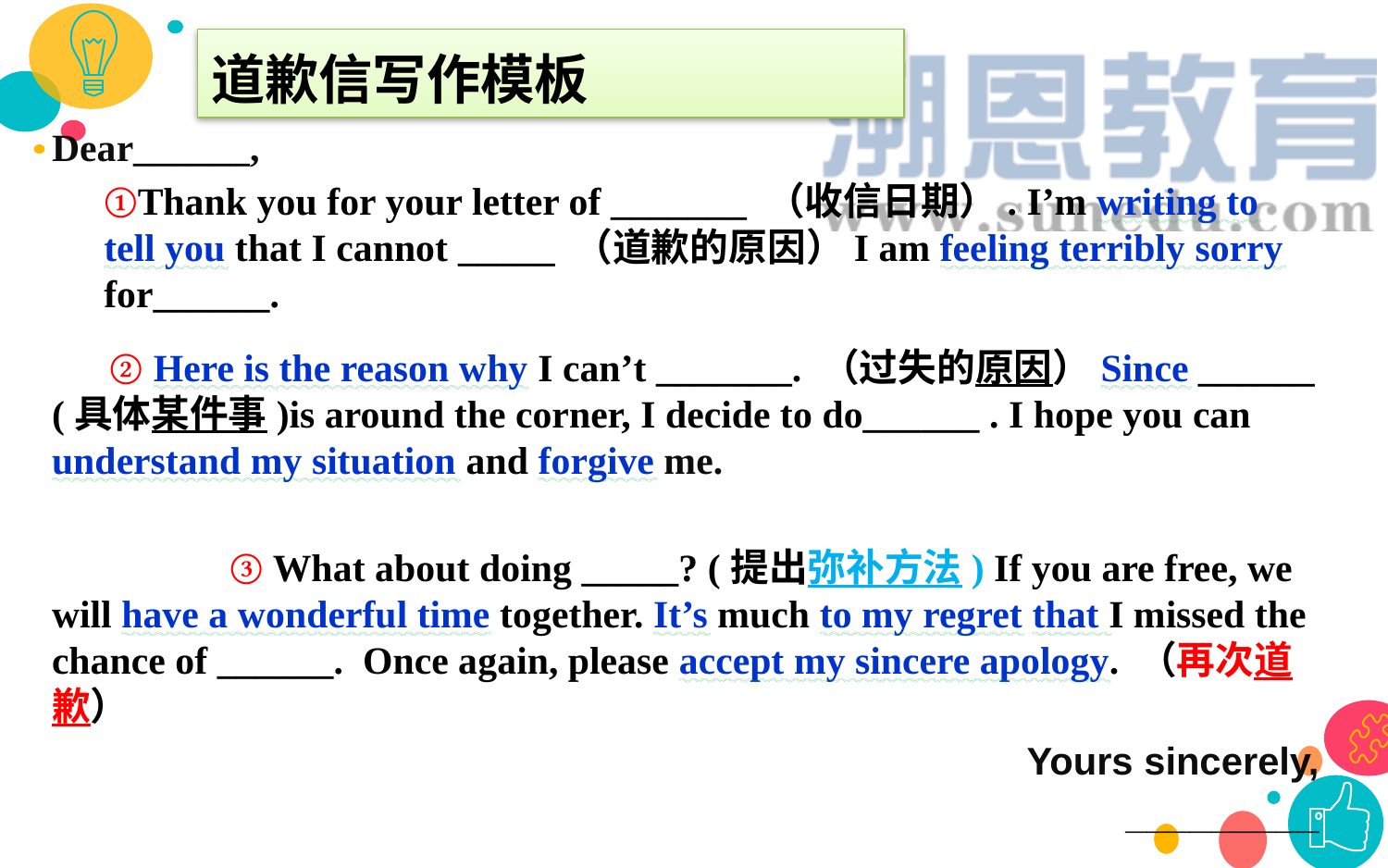

道歉信写作模板

Dear______,
①Thank you for your letter of _______ （收信日期）. I’m writing to tell you that I cannot ­­_____ （道歉的原因）I am feeling terribly sorry for______.
      ② Here is the reason why I can’t _______. （过失的原因）Since ______ (具体某件事)is around the corner, I decide to do______ . I hope you can understand my situation and forgive me.

	    ③ What about doing _____? (提出弥补方法) If you are free, we will have a wonderful time together. It’s much to my regret that I missed the chance of ______.  Once again, please accept my sincere apology. （再次道歉）
Yours sincerely,
_________